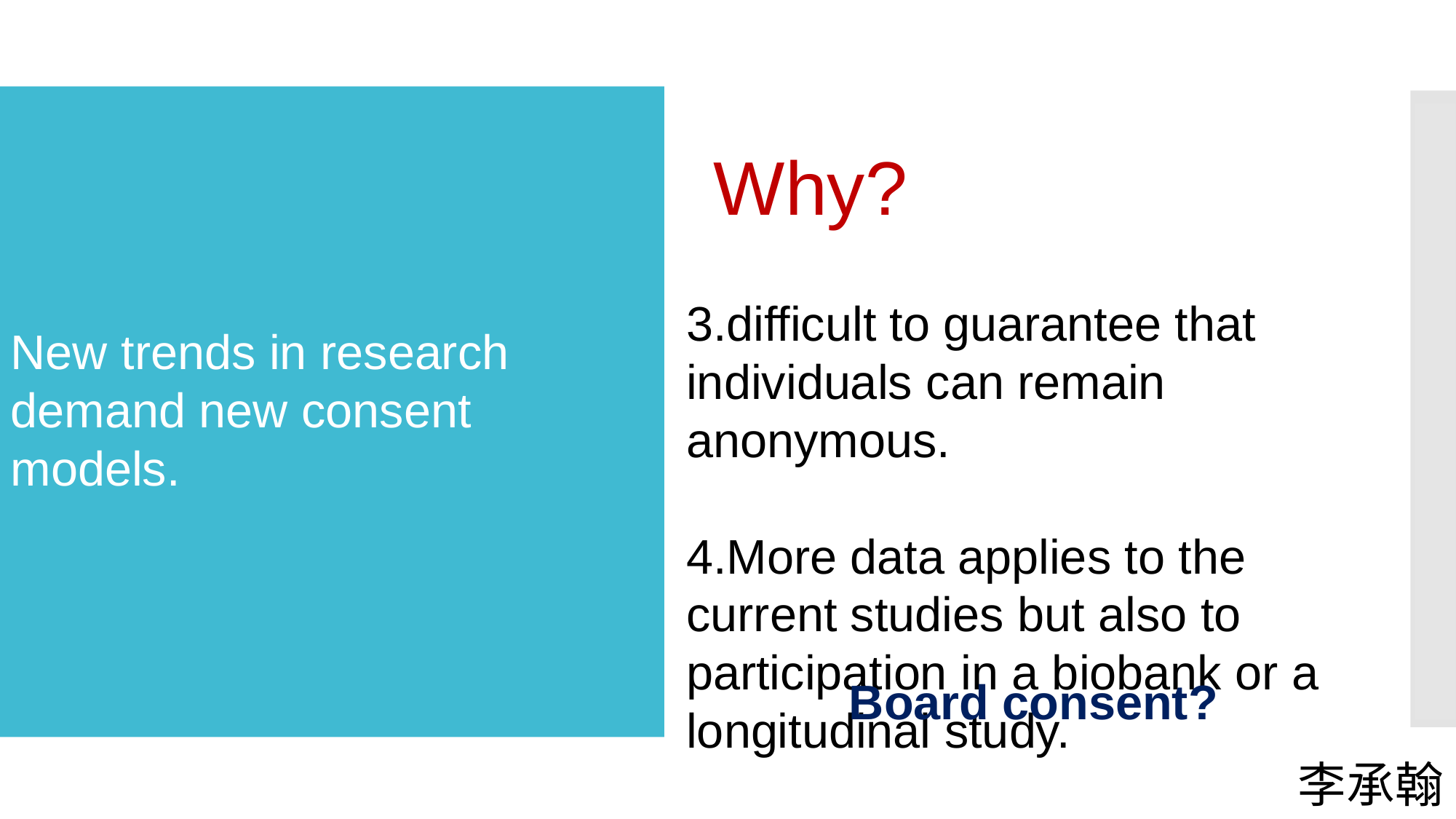

#
Why?
3.difficult to guarantee that individuals can remain anonymous.

4.More data applies to the current studies but also to participation in a biobank or a longitudinal study.
New trends in research demand new consent models.
Board consent?
李承翰